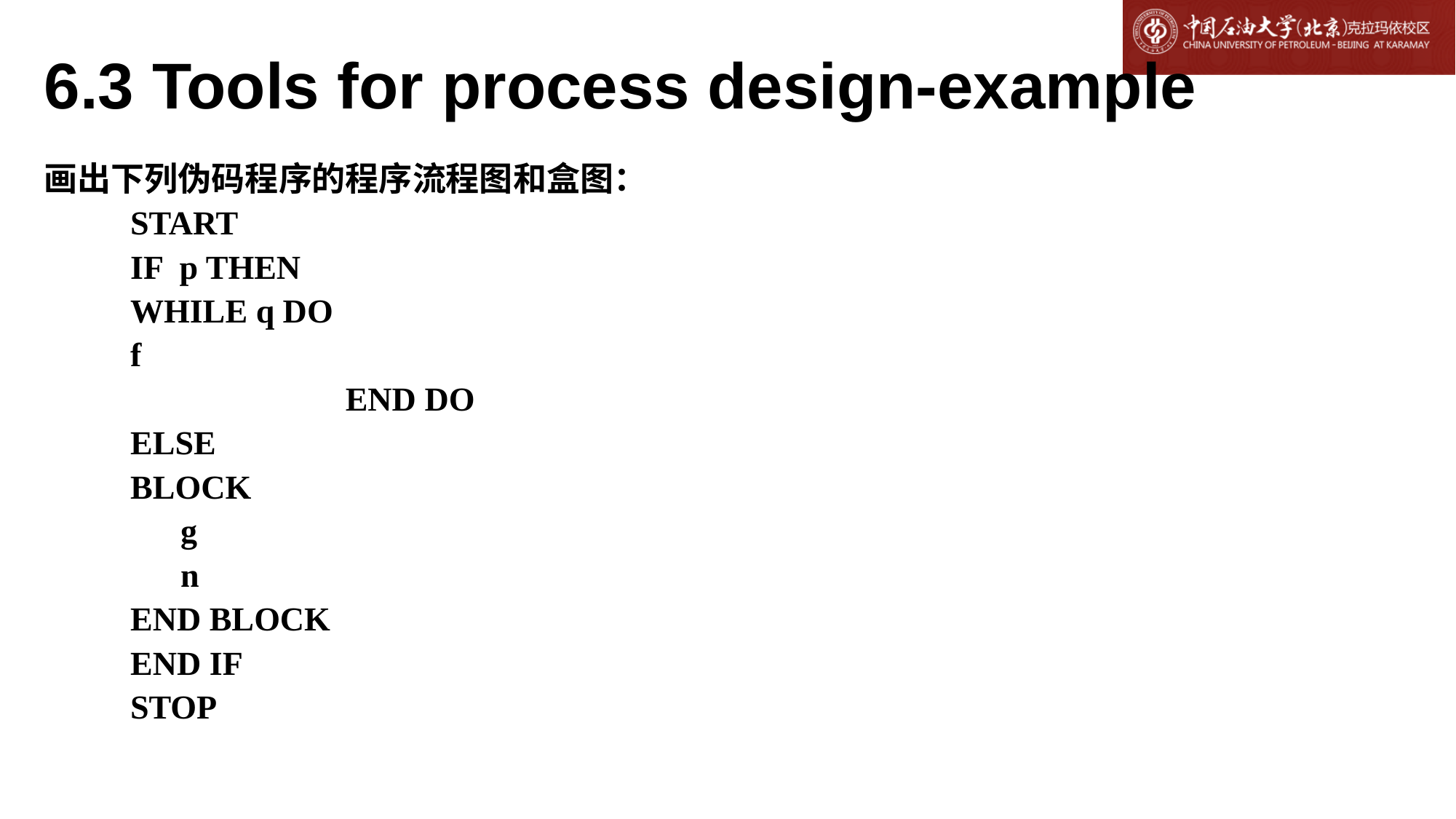

# 6.3 Tools for process design-example
画出下列伪码程序的程序流程图和盒图：
     	START
		IF  p THEN
			WHILE q DO
				f
                                    END DO
		ELSE
			BLOCK
			      g
			      n
			END BLOCK
		END IF
	STOP